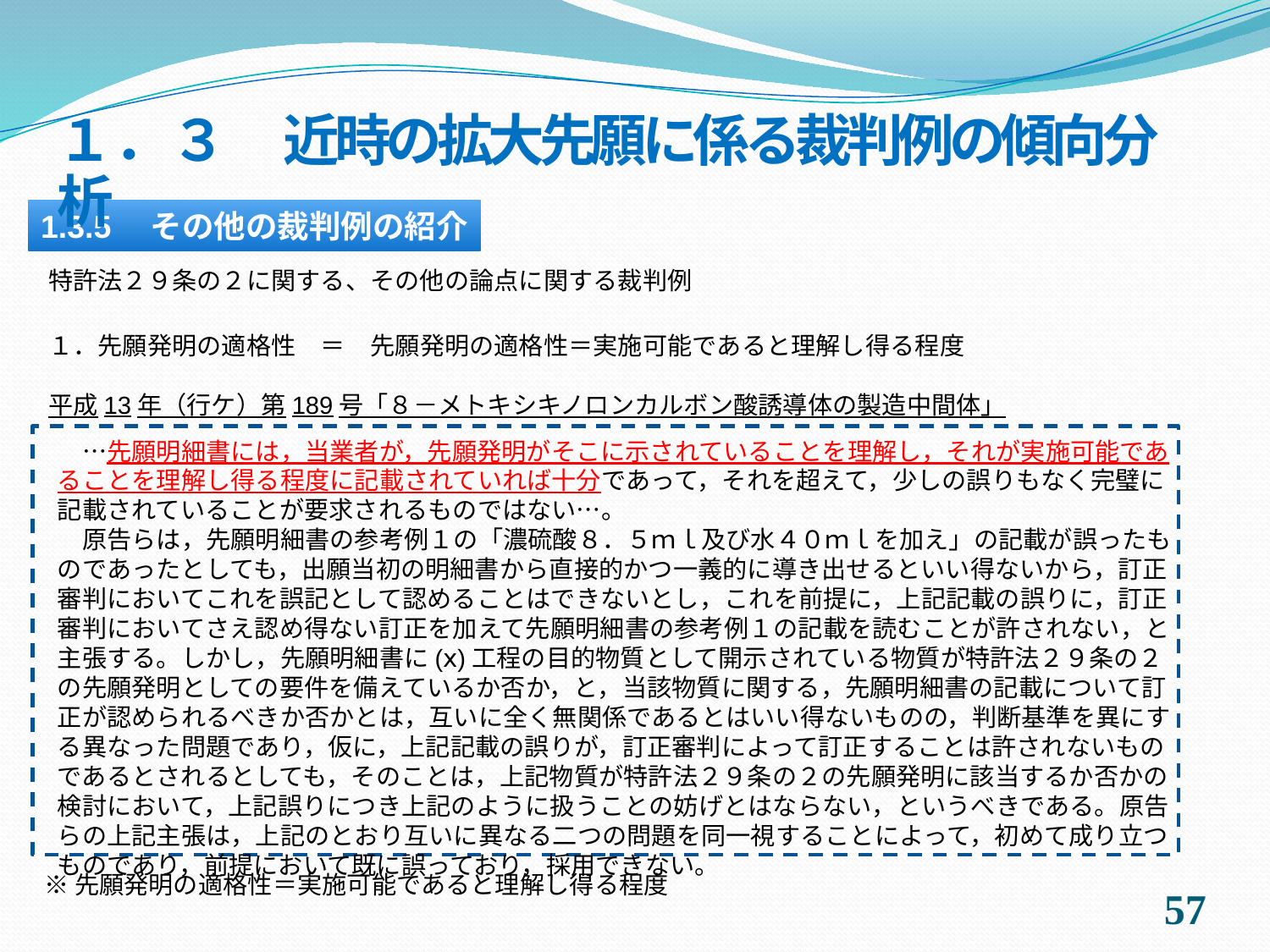

１．３　近時の拡大先願に係る裁判例の傾向分析
1.3.5　その他の裁判例の紹介
特許法２９条の２に関する、その他の論点に関する裁判例

１．先願発明の適格性　＝　先願発明の適格性＝実施可能であると理解し得る程度

平成13年（行ケ）第189号「８－メトキシキノロンカルボン酸誘導体の製造中間体」

　…先願明細書には，当業者が，先願発明がそこに示されていることを理解し，それが実施可能であることを理解し得る程度に記載されていれば十分であって，それを超えて，少しの誤りもなく完璧に記載されていることが要求されるものではない…。
　原告らは，先願明細書の参考例１の「濃硫酸８．５ｍｌ及び水４０ｍｌを加え」の記載が誤ったものであったとしても，出願当初の明細書から直接的かつ一義的に導き出せるといい得ないから，訂正審判においてこれを誤記として認めることはできないとし，これを前提に，上記記載の誤りに，訂正審判においてさえ認め得ない訂正を加えて先願明細書の参考例１の記載を読むことが許されない，と主張する。しかし，先願明細書に(ⅹ)工程の目的物質として開示されている物質が特許法２９条の２の先願発明としての要件を備えているか否か，と，当該物質に関する，先願明細書の記載について訂正が認められるべきか否かとは，互いに全く無関係であるとはいい得ないものの，判断基準を異にする異なった問題であり，仮に，上記記載の誤りが，訂正審判によって訂正することは許されないものであるとされるとしても，そのことは，上記物質が特許法２９条の２の先願発明に該当するか否かの検討において，上記誤りにつき上記のように扱うことの妨げとはならない，というべきである。原告らの上記主張は，上記のとおり互いに異なる二つの問題を同一視することによって，初めて成り立つものであり，前提において既に誤っており，採用できない。
※先願発明の適格性＝実施可能であると理解し得る程度
57